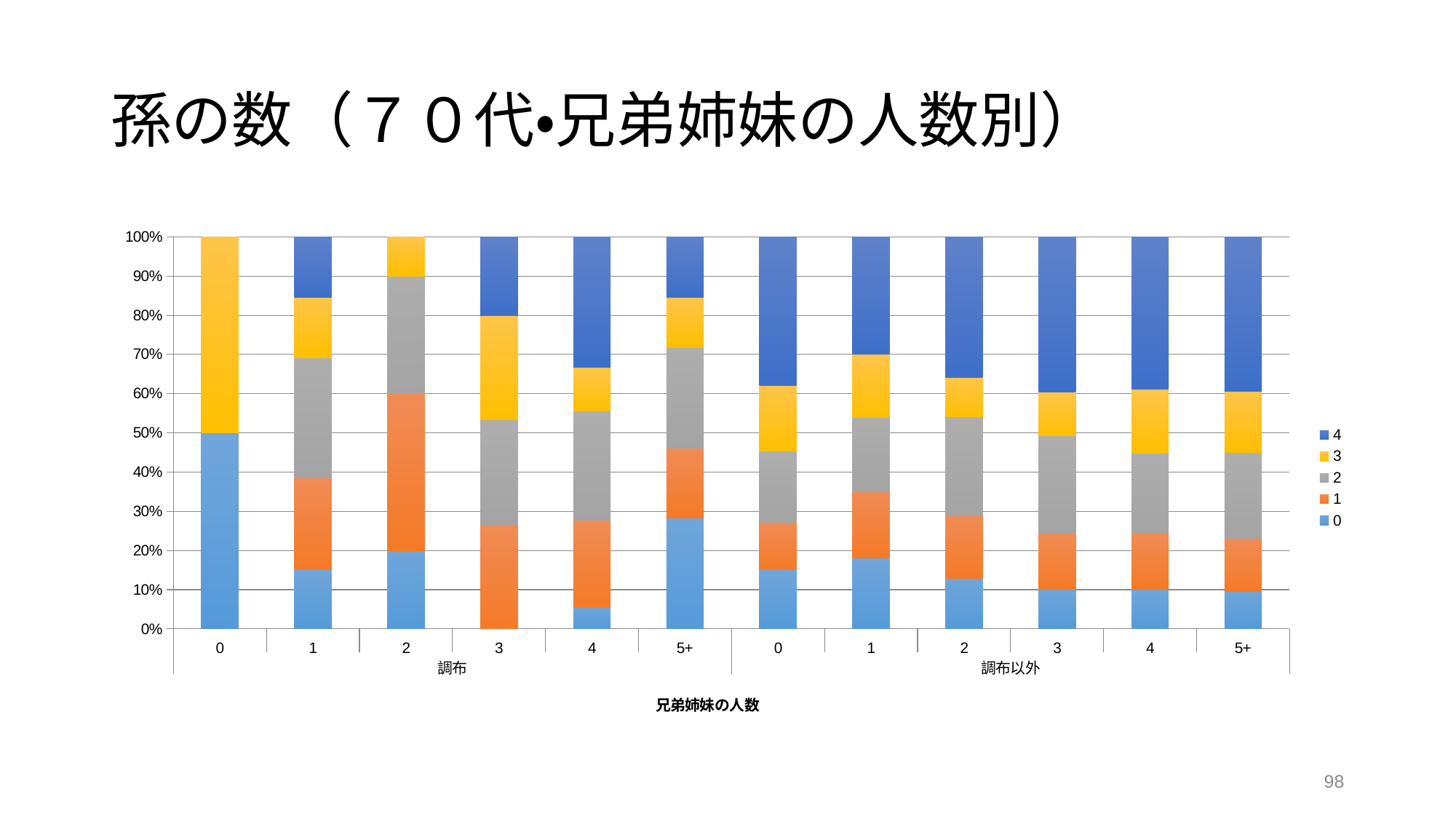

# 孫の数（７０代・兄弟姉妹の人数別）

### Chart

| Category | 0 | 1 | 2 | 3 | 4 |
|---|---|---|---|---|---|
| 0 | 1.0 | 0.0 | 0.0 | 1.0 | 0.0 |
| 1 | 2.0 | 3.0 | 4.0 | 2.0 | 2.0 |
| 2 | 2.0 | 4.0 | 3.0 | 1.0 | 0.0 |
| 3 | 0.0 | 4.0 | 4.0 | 4.0 | 3.0 |
| 4 | 1.0 | 4.0 | 5.0 | 2.0 | 6.0 |
| 5+ | 11.0 | 7.0 | 10.0 | 5.0 | 6.0 |
| 0 | 10.0 | 8.0 | 12.0 | 11.0 | 25.0 |
| 1 | 18.0 | 17.0 | 19.0 | 16.0 | 30.0 |
| 2 | 22.0 | 27.0 | 43.0 | 17.0 | 61.0 |
| 3 | 20.0 | 28.0 | 49.0 | 22.0 | 78.0 |
| 4 | 22.0 | 31.0 | 44.0 | 35.0 | 84.0 |
| 5+ | 74.0 | 103.0 | 169.0 | 120.0 | 303.0 |
98